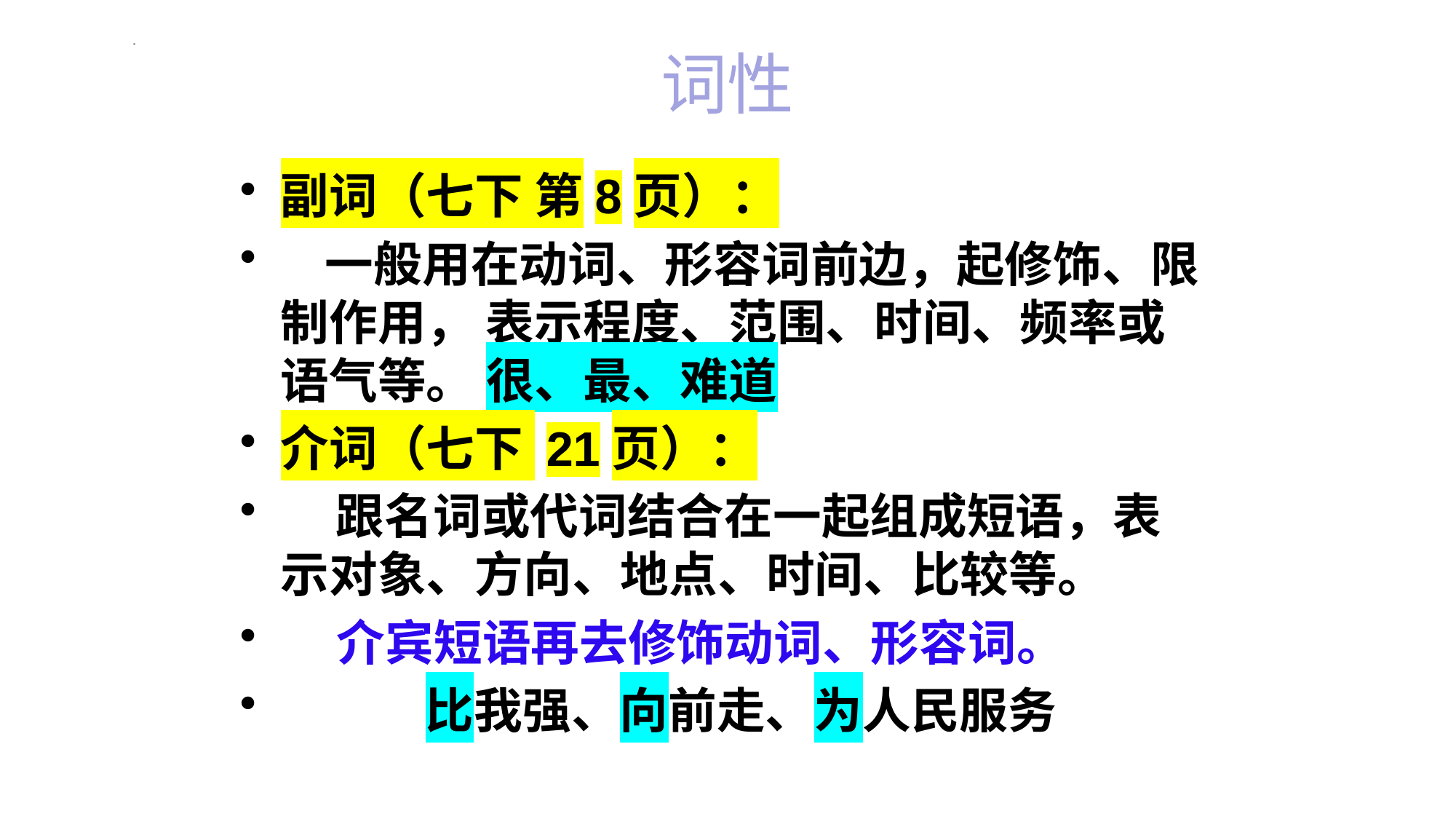

# 词性
副词（七下 第8页）：
   一般用在动词、形容词前边，起修饰、限制作用， 表示程度、范围、时间、频率或语气等。 很、最、难道
介词（七下 21页）：
    跟名词或代词结合在一起组成短语，表示对象、方向、地点、时间、比较等。
    介宾短语再去修饰动词、形容词。
            比我强、向前走、为人民服务